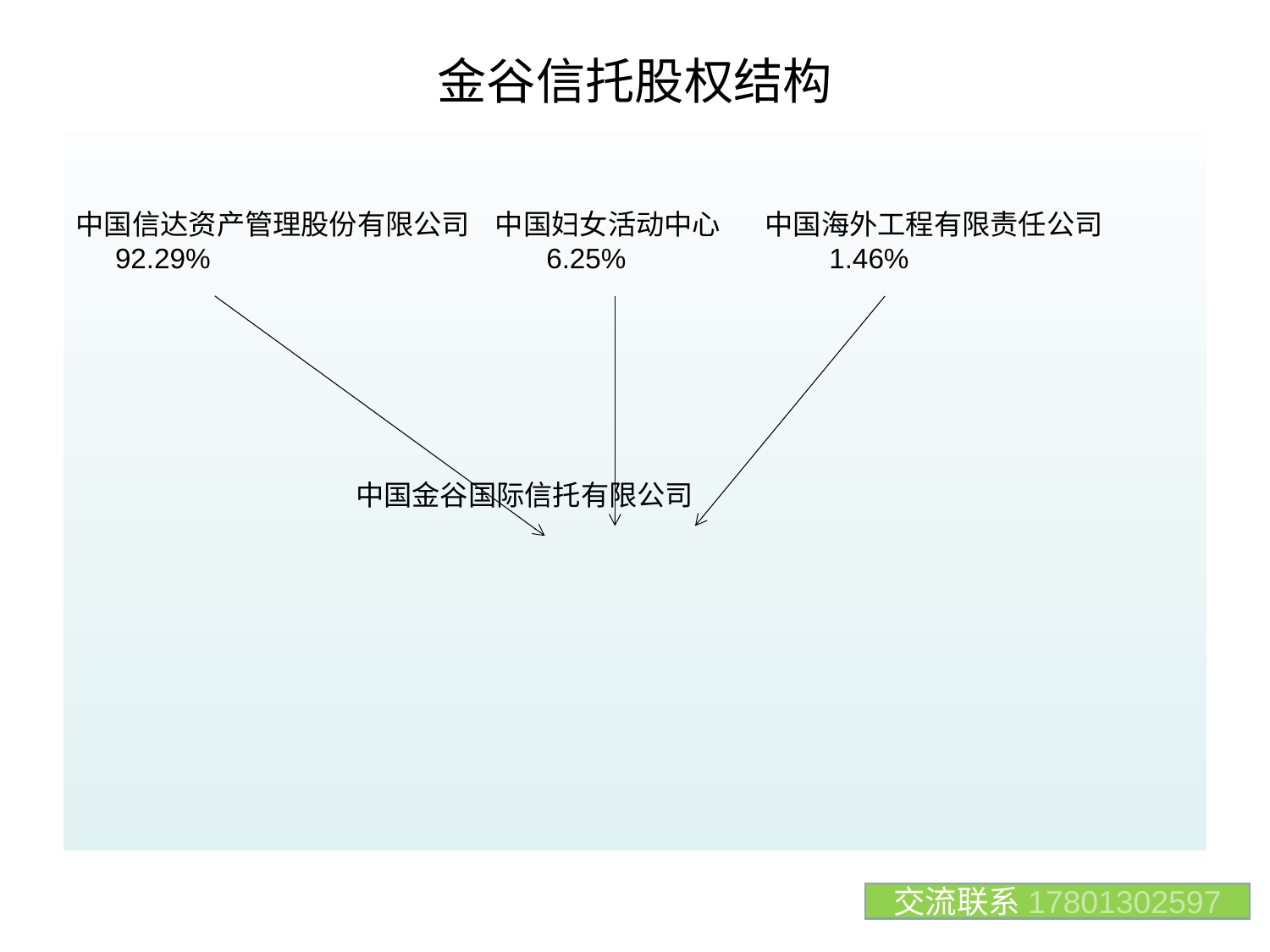

# 金谷信托股权结构

中国信达资产管理股份有限公司    中国妇女活动中心       中国海外工程有限责任公司
     92.29%                                           6.25%                          1.46%

                                           中国金谷国际信托有限公司